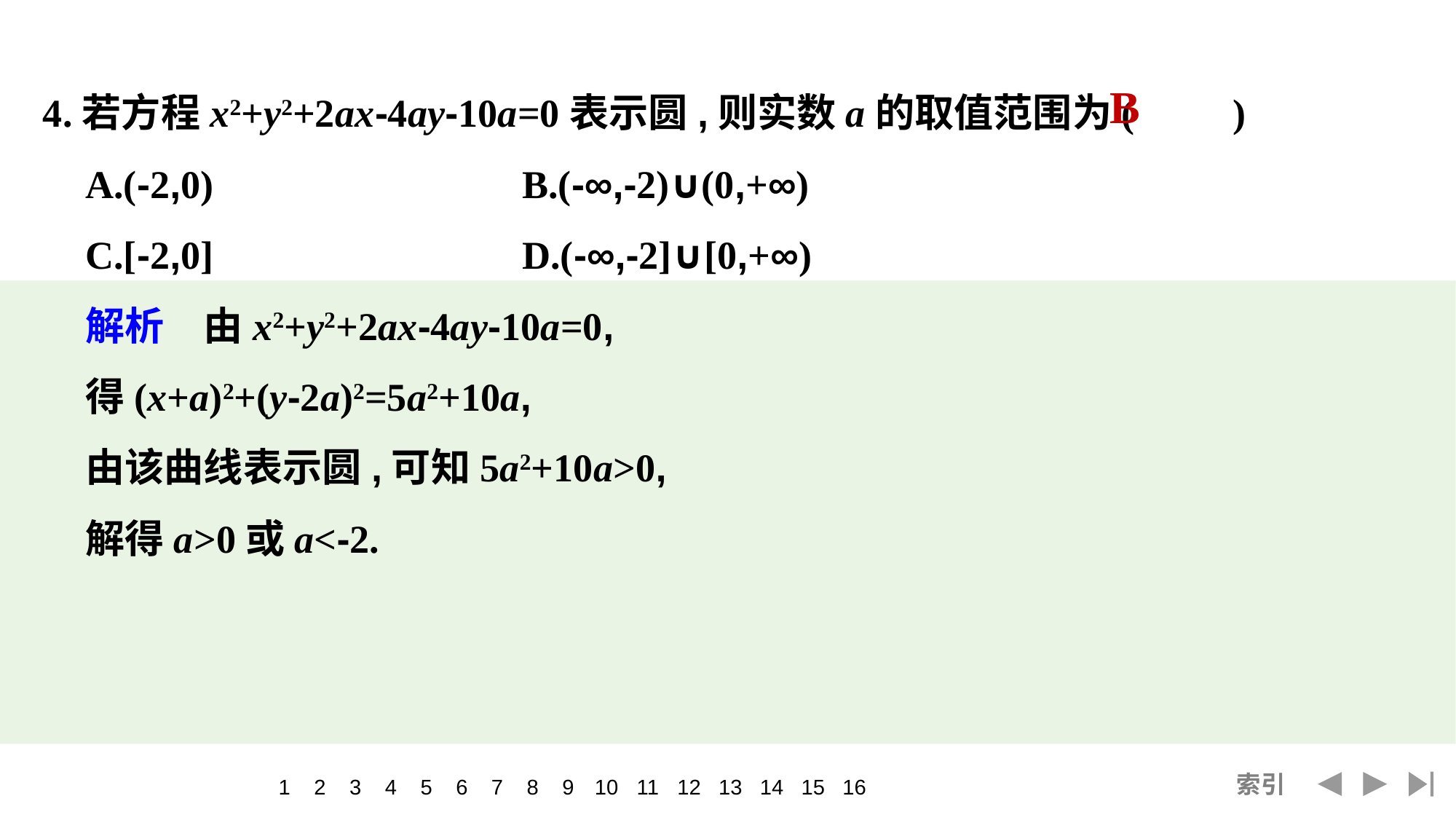

4.若方程x2+y2+2ax-4ay-10a=0表示圆,则实数a的取值范围为(　　)
	A.(-2,0)			B.(-∞,-2)∪(0,+∞)
	C.[-2,0]			D.(-∞,-2]∪[0,+∞)
	解析　由x2+y2+2ax-4ay-10a=0,
	得(x+a)2+(y-2a)2=5a2+10a,
	由该曲线表示圆,可知5a2+10a>0,
	解得a>0或a<-2.
B